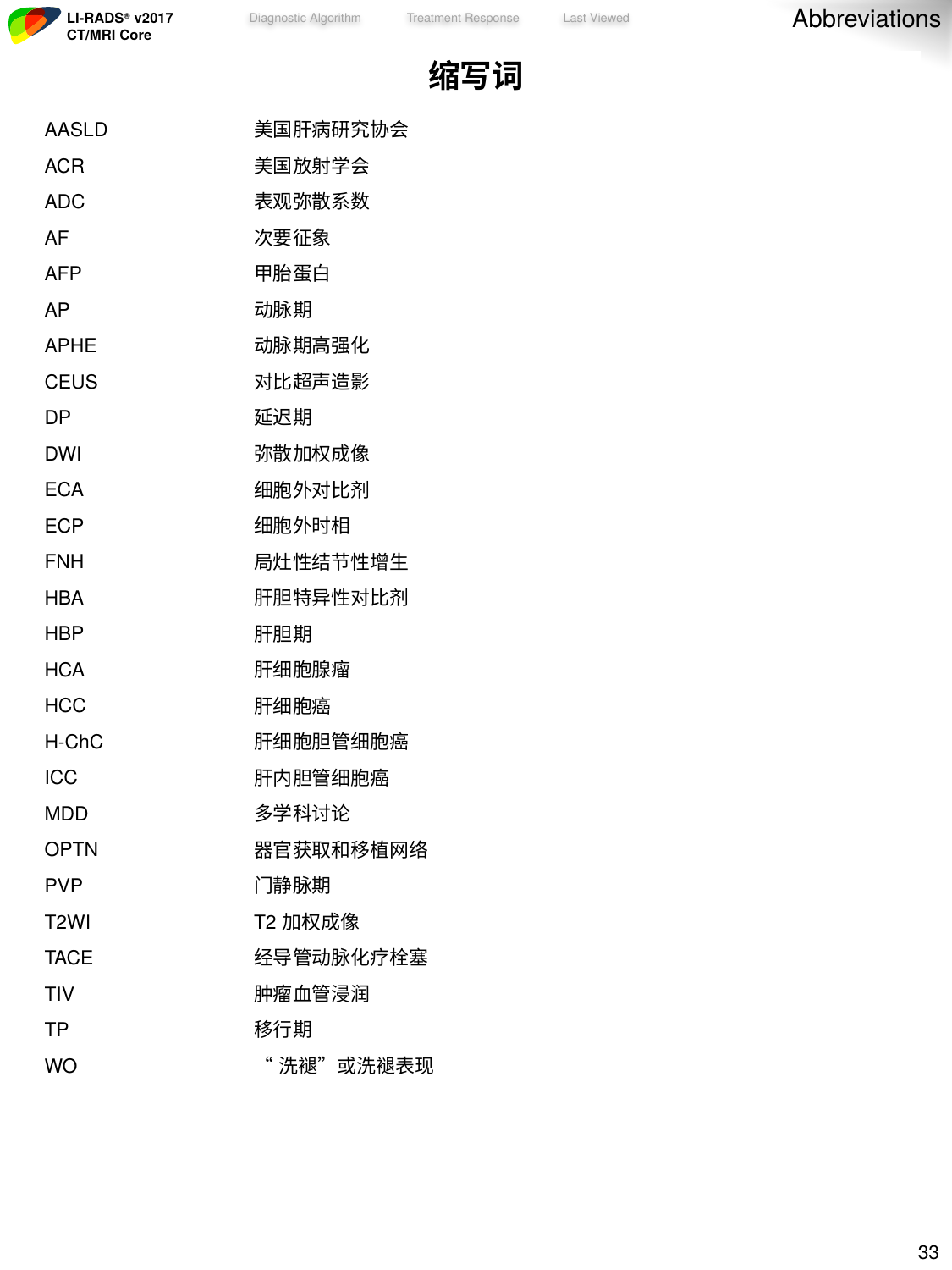

Abbreviations
| 缩写词 |  |
| --- | --- |
| AASLD | 美国肝病研究协会 |
| ACR | 美国放射学会 |
| ADC | 表观弥散系数 |
| AF | 次要征象 |
| AFP | 甲胎蛋白 |
| AP | 动脉期 |
| APHE | 动脉期高强化 |
| CEUS | 对比超声造影 |
| DP | 延迟期 |
| DWI | 弥散加权成像 |
| ECA | 细胞外对比剂 |
| ECP | 细胞外时相 |
| FNH | 局灶性结节性增生 |
| HBA | 肝胆特异性对比剂 |
| HBP | 肝胆期 |
| HCA | 肝细胞腺瘤 |
| HCC | 肝细胞癌 |
| H-ChC | 肝细胞胆管细胞癌 |
| ICC | 肝内胆管细胞癌 |
| MDD | 多学科讨论 |
| OPTN | 器官获取和移植网络 |
| PVP | 门静脉期 |
| T2WI | T2加权成像 |
| TACE | 经导管动脉化疗栓塞 |
| TIV | 肿瘤血管浸润 |
| TP | 移行期 |
| WO | “洗褪”或洗褪表现 |
33